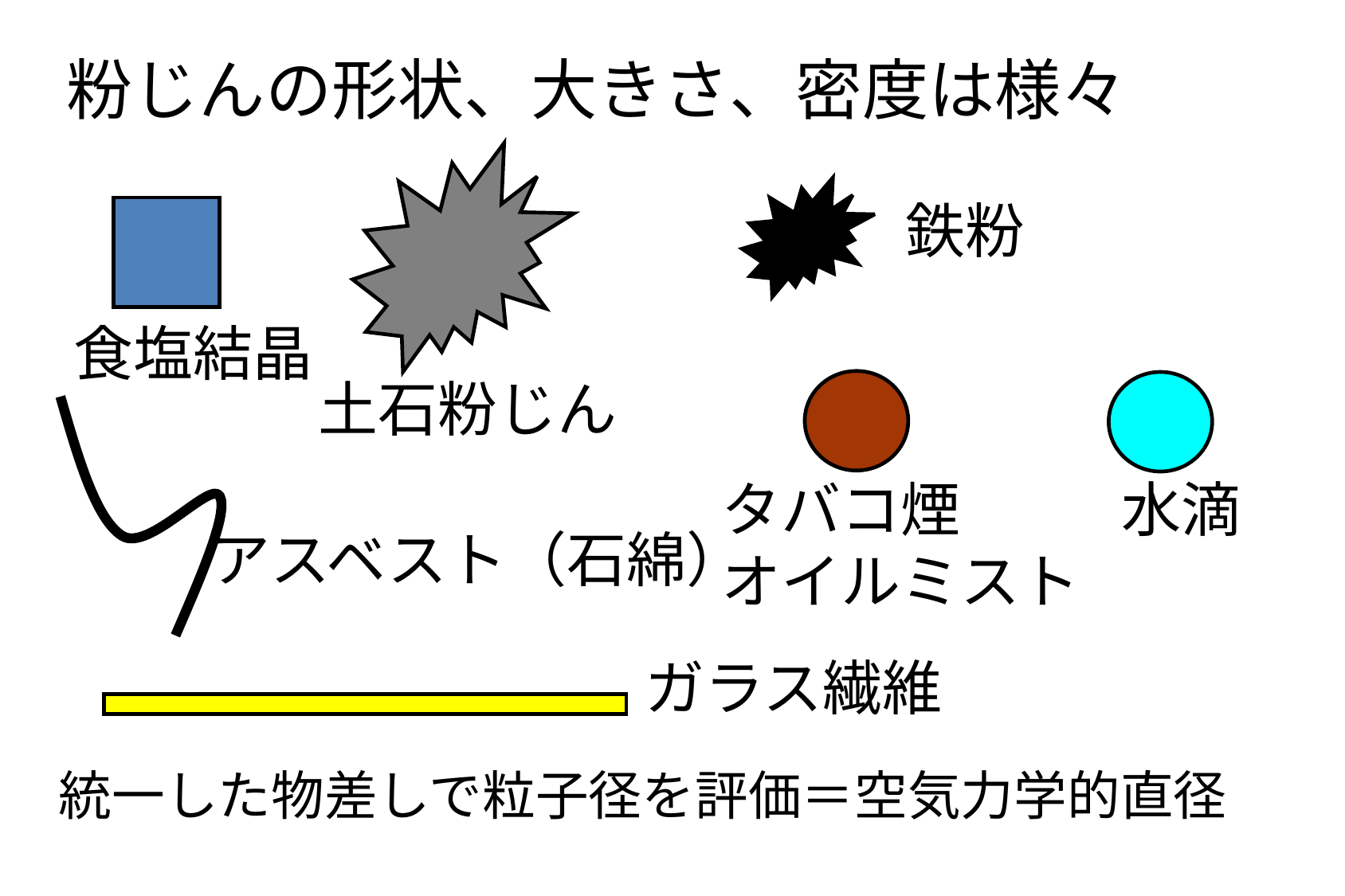

粉じんの形状、大きさ、密度は様々

鉄粉

食塩結晶
土石粉じん

タバコ煙
オイルミスト
水滴
アスベスト（石綿）
ガラス繊維

統一した物差しで粒子径を評価＝空気力学的直径